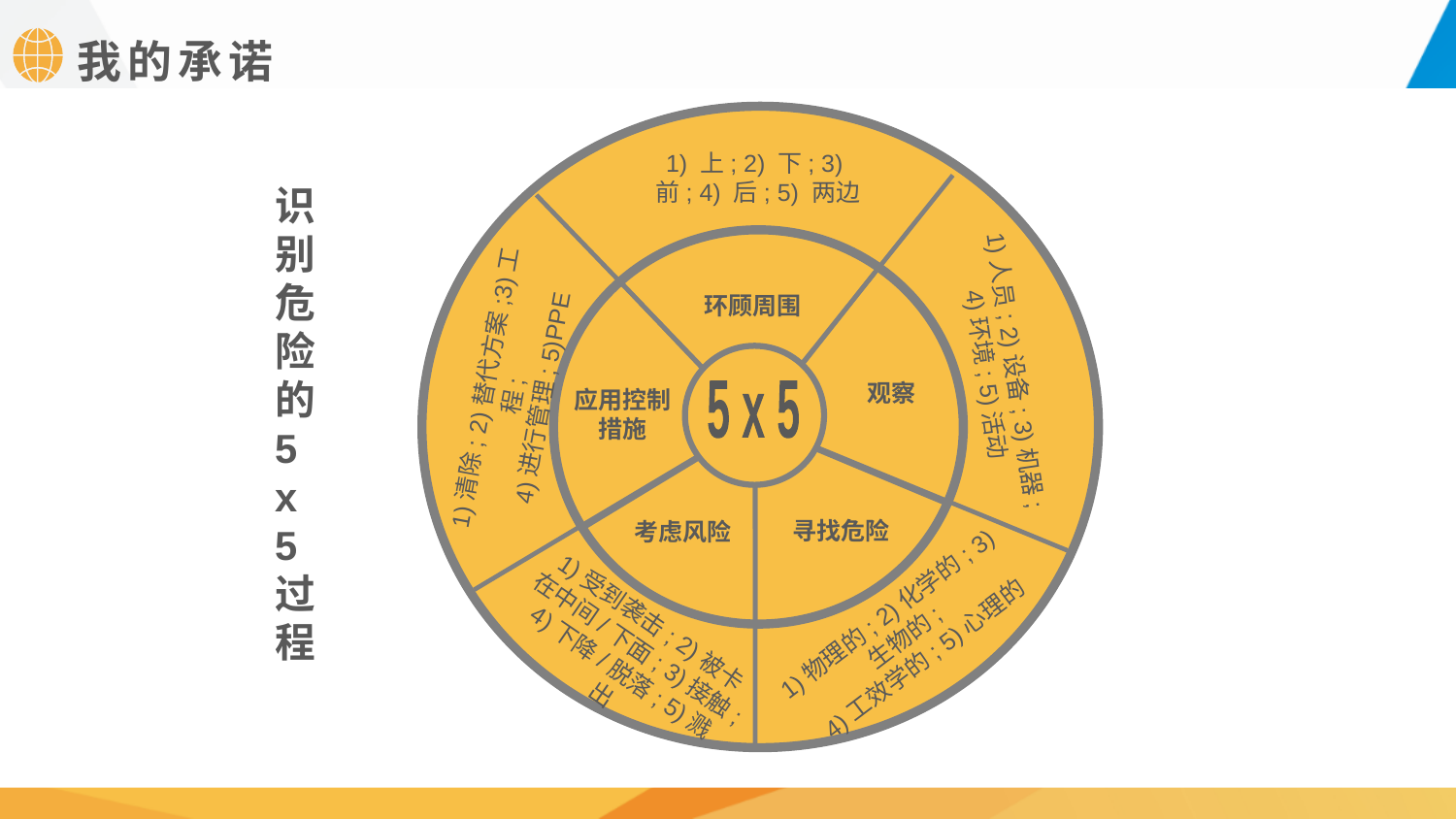

我的承诺

1) 上; 2) 下; 3)
前; 4) 后; 5) 两边

识别危险的5 x 5 过程

环顾周围
1)人员; 2)设备; 3)机器;
4)环境; 5)活动
1)清除; 2)替代方案;3)工程;
4)进行管理; 5)PPE

观察
应用控制措施
5 x 5

寻找危险
考虑风险
1)物理的; 2)化学的; 3)生物的;
4)工效学的; 5)心理的
1)受到袭击; 2)被卡在中间/下面; 3)接触; 4)下降/脱落; 5)溅出